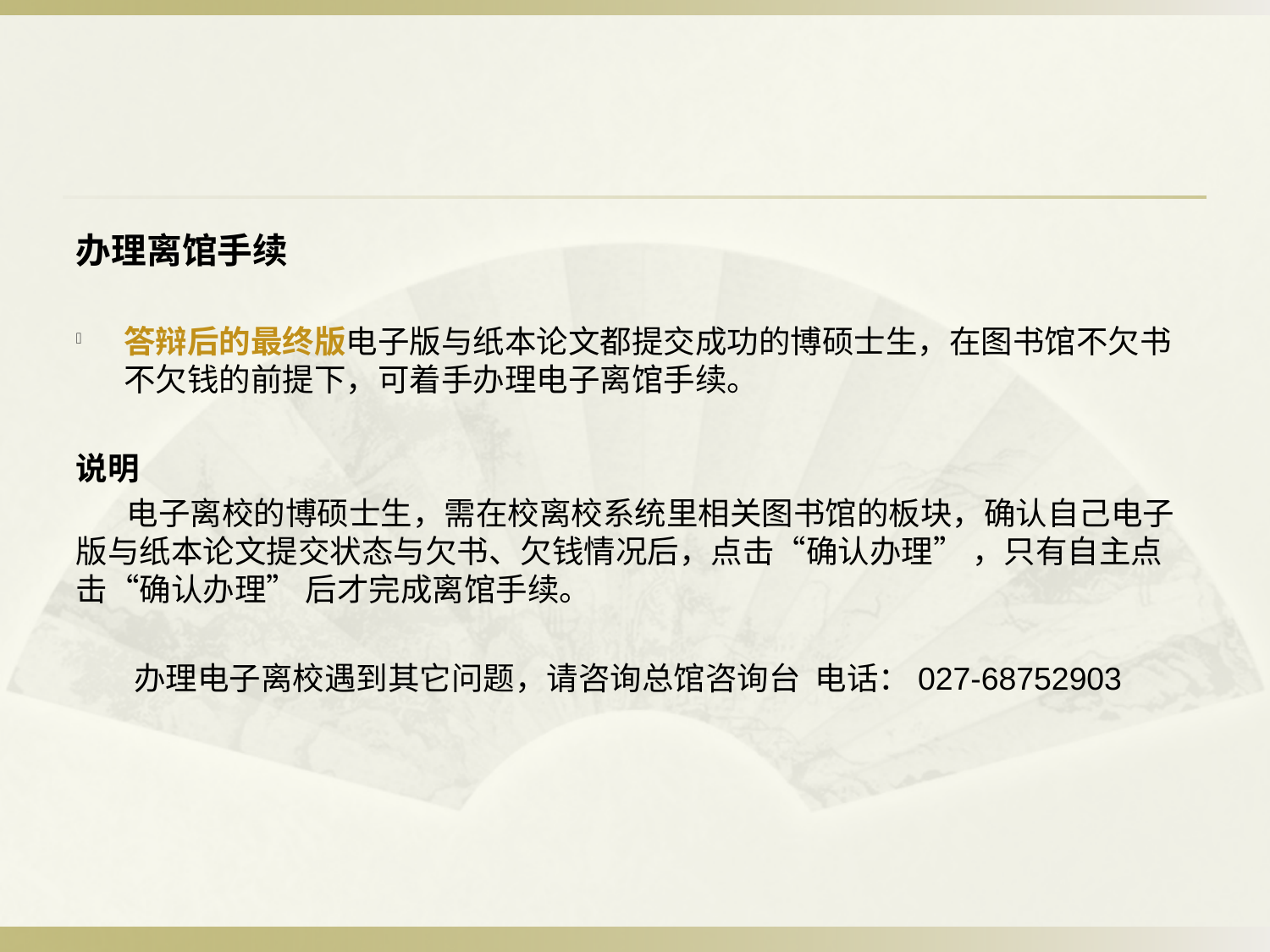

办理离馆手续

答辩后的最终版电子版与纸本论文都提交成功的博硕士生，在图书馆不欠书不欠钱的前提下，可着手办理电子离馆手续。

说明
      电子离校的博硕士生，需在校离校系统里相关图书馆的板块，确认自己电子版与纸本论文提交状态与欠书、欠钱情况后，点击“确认办理” ，只有自主点击“确认办理” 后才完成离馆手续。

       办理电子离校遇到其它问题，请咨询总馆咨询台  电话：027-68752903